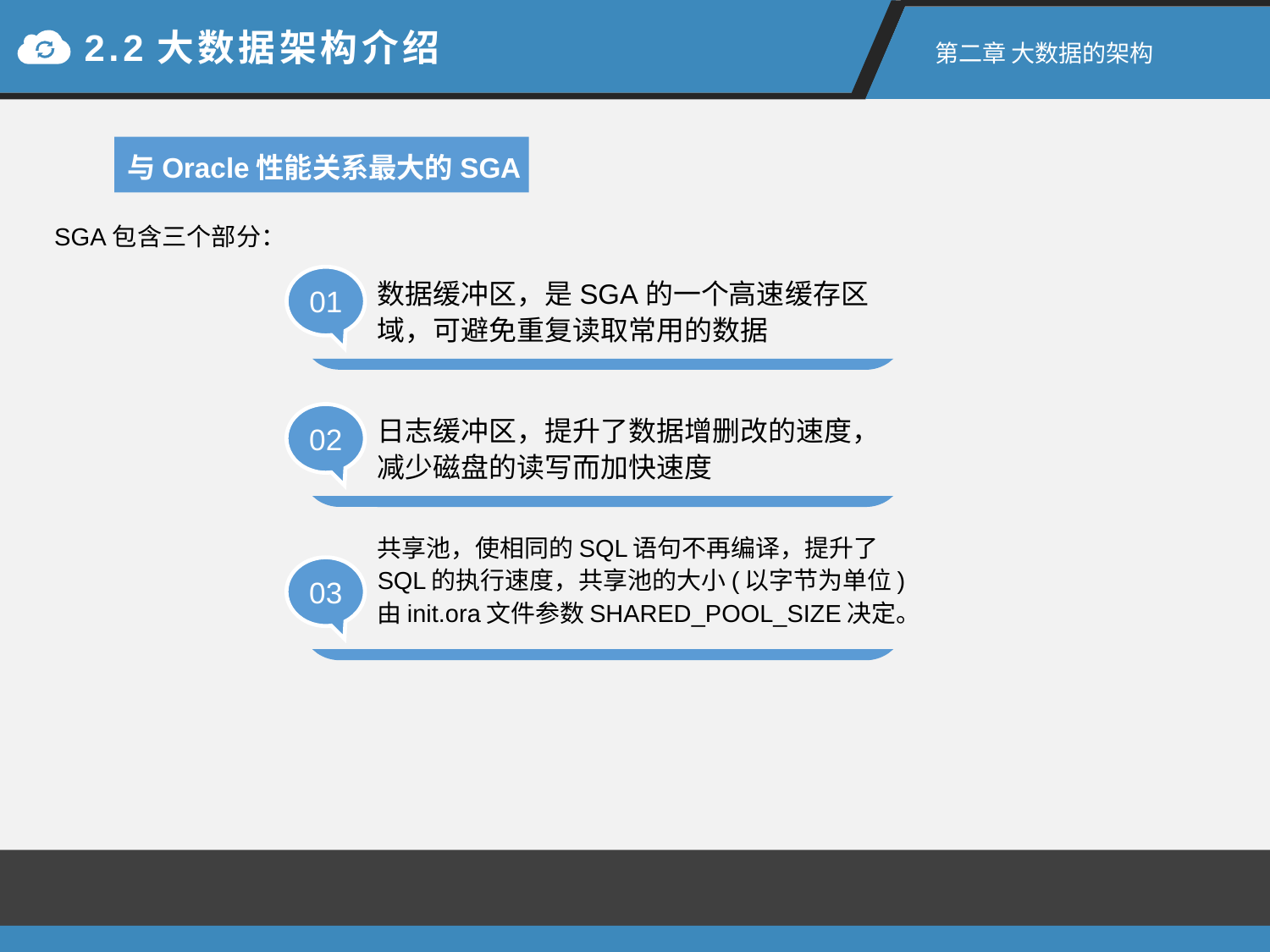

2.2大数据架构介绍

第二章 大数据的架构

与Oracle性能关系最大的SGA
SGA包含三个部分：
数据缓冲区，是SGA的一个高速缓存区域，可避免重复读取常用的数据
01

02
日志缓冲区，提升了数据增删改的速度，减少磁盘的读写而加快速度

共享池，使相同的SQL语句不再编译，提升了SQL的执行速度，共享池的大小(以字节为单位)由init.ora文件参数SHARED_POOL_SIZE决定。
03